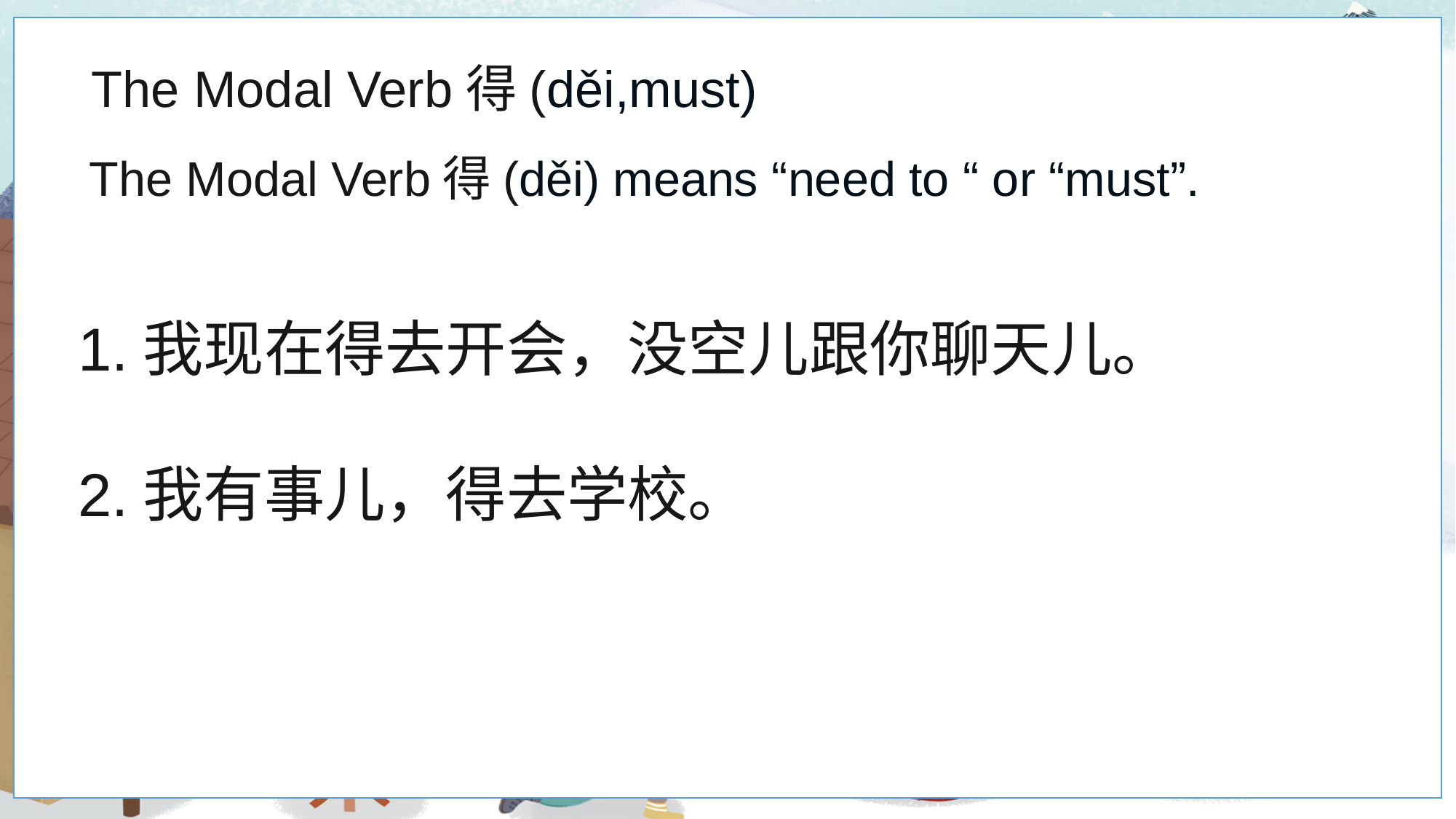

The Modal Verb得(děi,must)
The Modal Verb得(děi) means “need to “ or “must”.
1.我现在得去开会，没空儿跟你聊天儿。

2.我有事儿，得去学校。

1